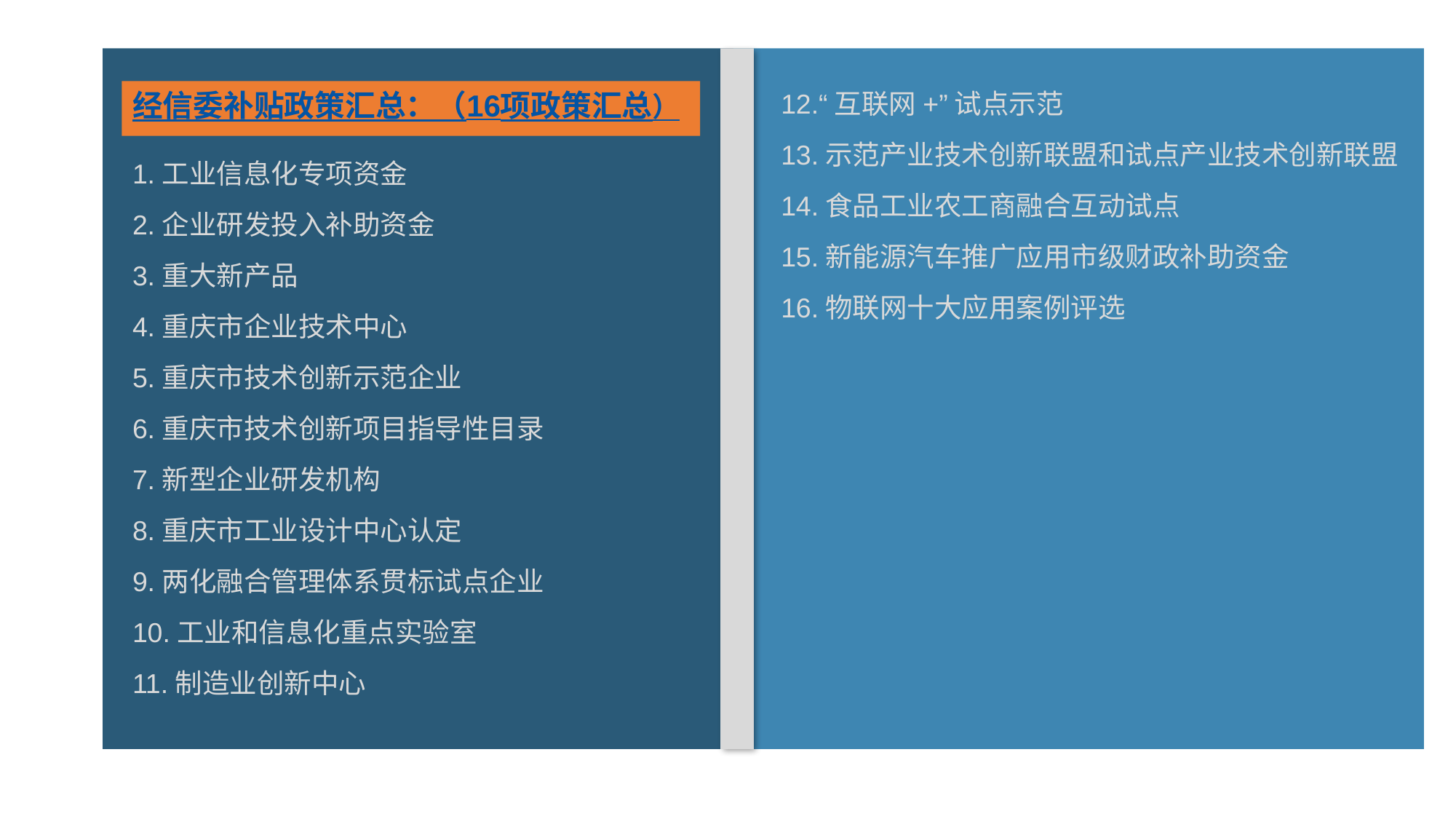

经信委补贴政策汇总：（16项政策汇总）
12.“互联网+”试点示范
13.示范产业技术创新联盟和试点产业技术创新联盟
14.食品工业农工商融合互动试点
15.新能源汽车推广应用市级财政补助资金
16.物联网十大应用案例评选

1.工业信息化专项资金
2.企业研发投入补助资金
3.重大新产品
4.重庆市企业技术中心
5.重庆市技术创新示范企业
6.重庆市技术创新项目指导性目录
7.新型企业研发机构
8.重庆市工业设计中心认定
9.两化融合管理体系贯标试点企业
10.工业和信息化重点实验室
11.制造业创新中心